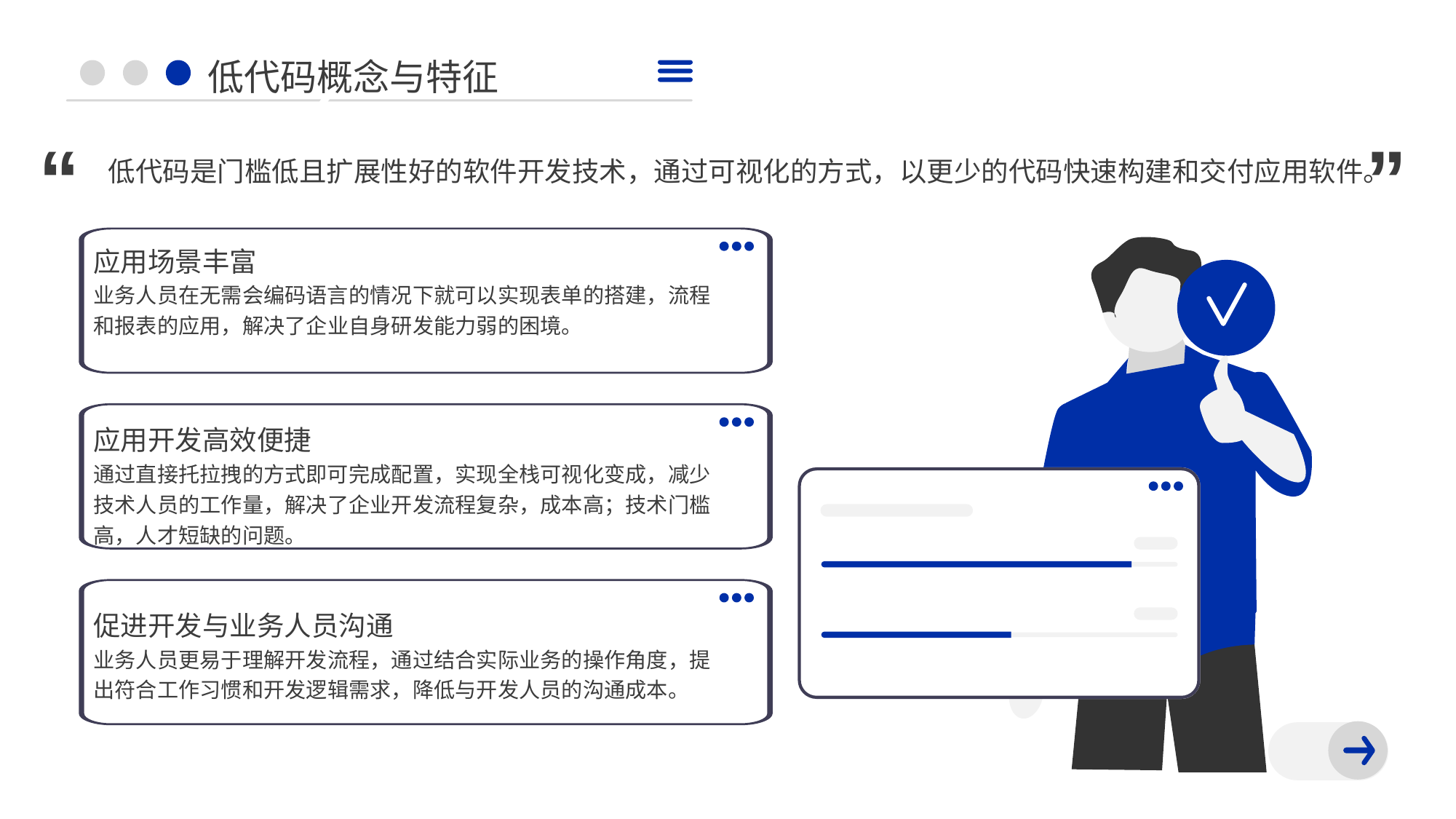

低代码概念与特征
“
”
低代码是门槛低且扩展性好的软件开发技术，通过可视化的方式，以更少的代码快速构建和交付应用软件。

应用场景丰富
业务人员在无需会编码语言的情况下就可以实现表单的搭建，流程
和报表的应用，解决了企业自身研发能力弱的困境。

应用开发高效便捷
通过直接托拉拽的方式即可完成配置，实现全栈可视化变成，减少
技术人员的工作量，解决了企业开发流程复杂，成本高；技术门槛
高，人才短缺的问题。

促进开发与业务人员沟通
业务人员更易于理解开发流程，通过结合实际业务的操作角度，提
出符合工作习惯和开发逻辑需求，降低与开发人员的沟通成本。